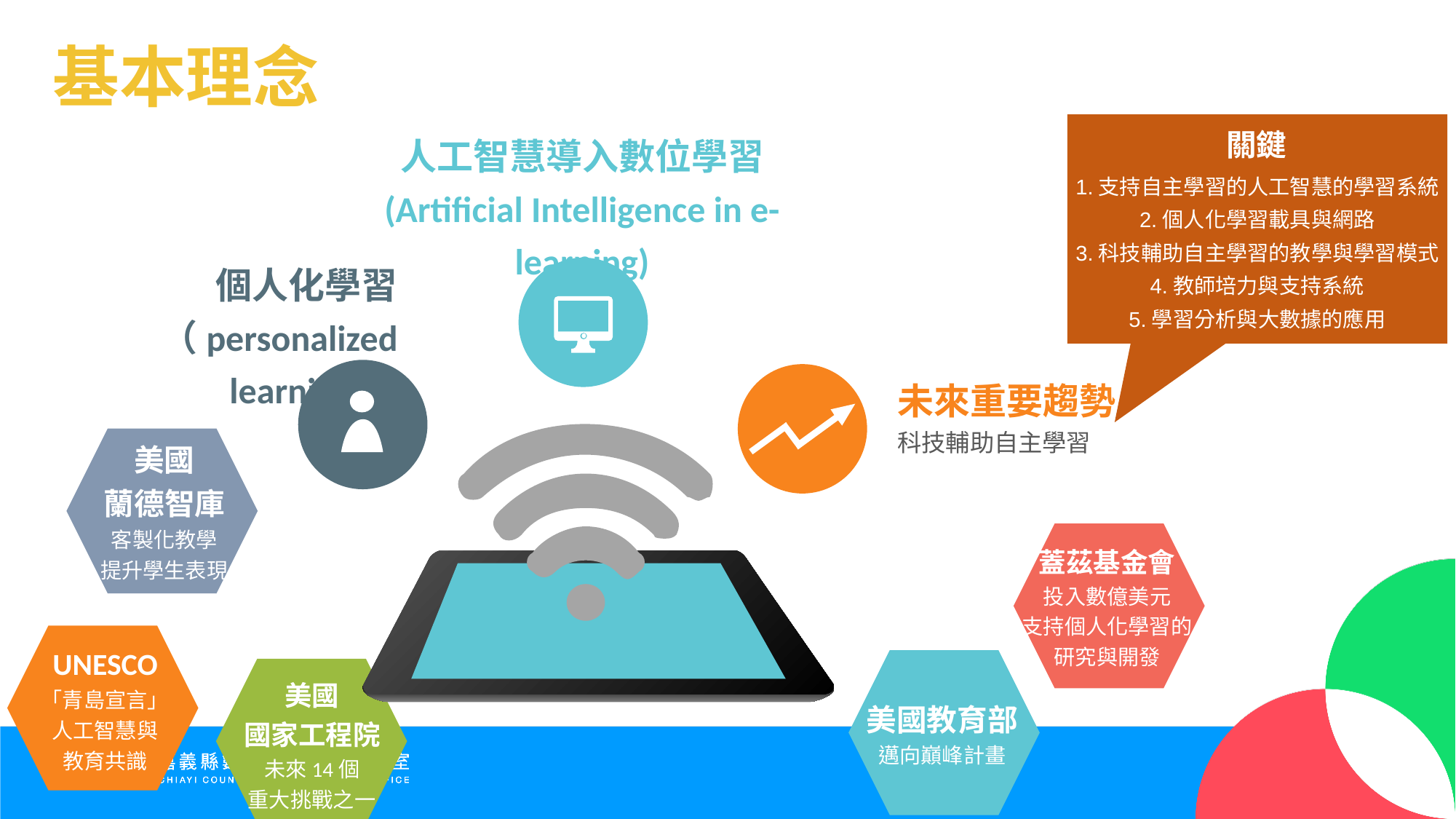

基本理念

人工智慧導入數位學習
(Artificial Intelligence in e-learning)
個人化學習（personalized learning）

未來重要趨勢
科技輔助自主學習

關鍵
1.支持自主學習的人工智慧的學習系統
2.個人化學習載具與網路
3.科技輔助自主學習的教學與學習模式
4.教師培力與支持系統
5.學習分析與大數據的應用

美國
蘭德智庫
客製化教學
提升學生表現

蓋茲基金會
投入數億美元
支持個人化學習的
研究與開發

UNESCO
「青島宣言」
人工智慧與
教育共識

美國教育部
邁向巔峰計畫

美國
國家工程院
未來14個
重大挑戰之一